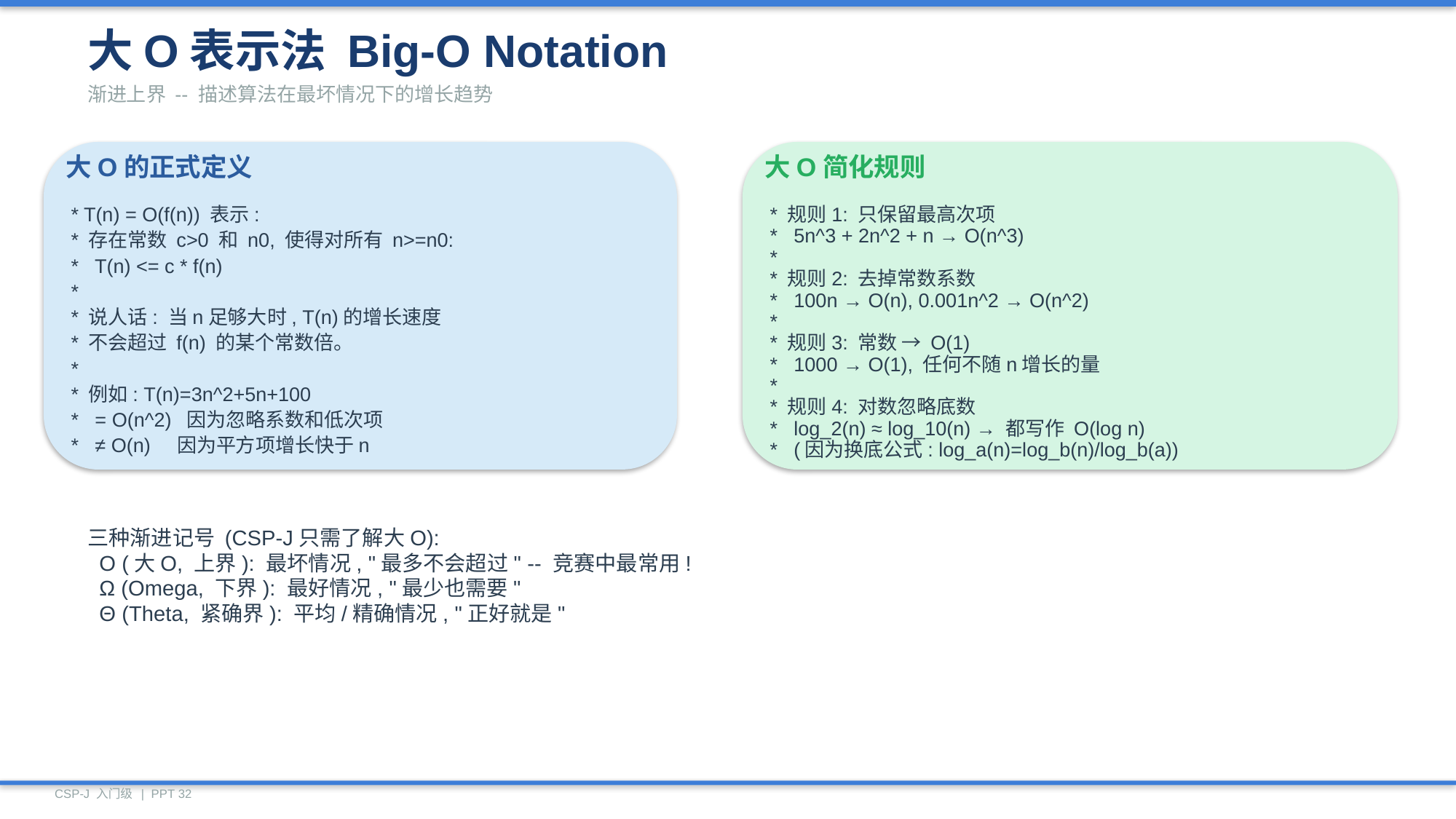

大O表示法 Big-O Notation
渐进上界 -- 描述算法在最坏情况下的增长趋势

大O的正式定义
大O简化规则
* T(n) = O(f(n)) 表示:
* 规则1: 只保留最高次项
*   5n^3 + 2n^2 + n → O(n^3)
* 存在常数 c>0 和 n0, 使得对所有 n>=n0:
*
*   T(n) <= c * f(n)
* 规则2: 去掉常数系数
*
*   100n → O(n), 0.001n^2 → O(n^2)
* 说人话: 当n足够大时, T(n)的增长速度
*
* 不会超过 f(n) 的某个常数倍。
* 规则3: 常数 → O(1)
*   1000 → O(1), 任何不随n增长的量
*
*
* 例如: T(n)=3n^2+5n+100
* 规则4: 对数忽略底数
*   = O(n^2)  因为忽略系数和低次项
*   log_2(n) ≈ log_10(n) → 都写作 O(log n)
*   ≠ O(n)    因为平方项增长快于n
*   (因为换底公式: log_a(n)=log_b(n)/log_b(a))
三种渐进记号 (CSP-J只需了解大O):
  O (大O, 上界): 最坏情况, "最多不会超过" -- 竞赛中最常用!
  Ω (Omega, 下界): 最好情况, "最少也需要"
  Θ (Theta, 紧确界): 平均/精确情况, "正好就是"

CSP-J 入门级  |  PPT 32